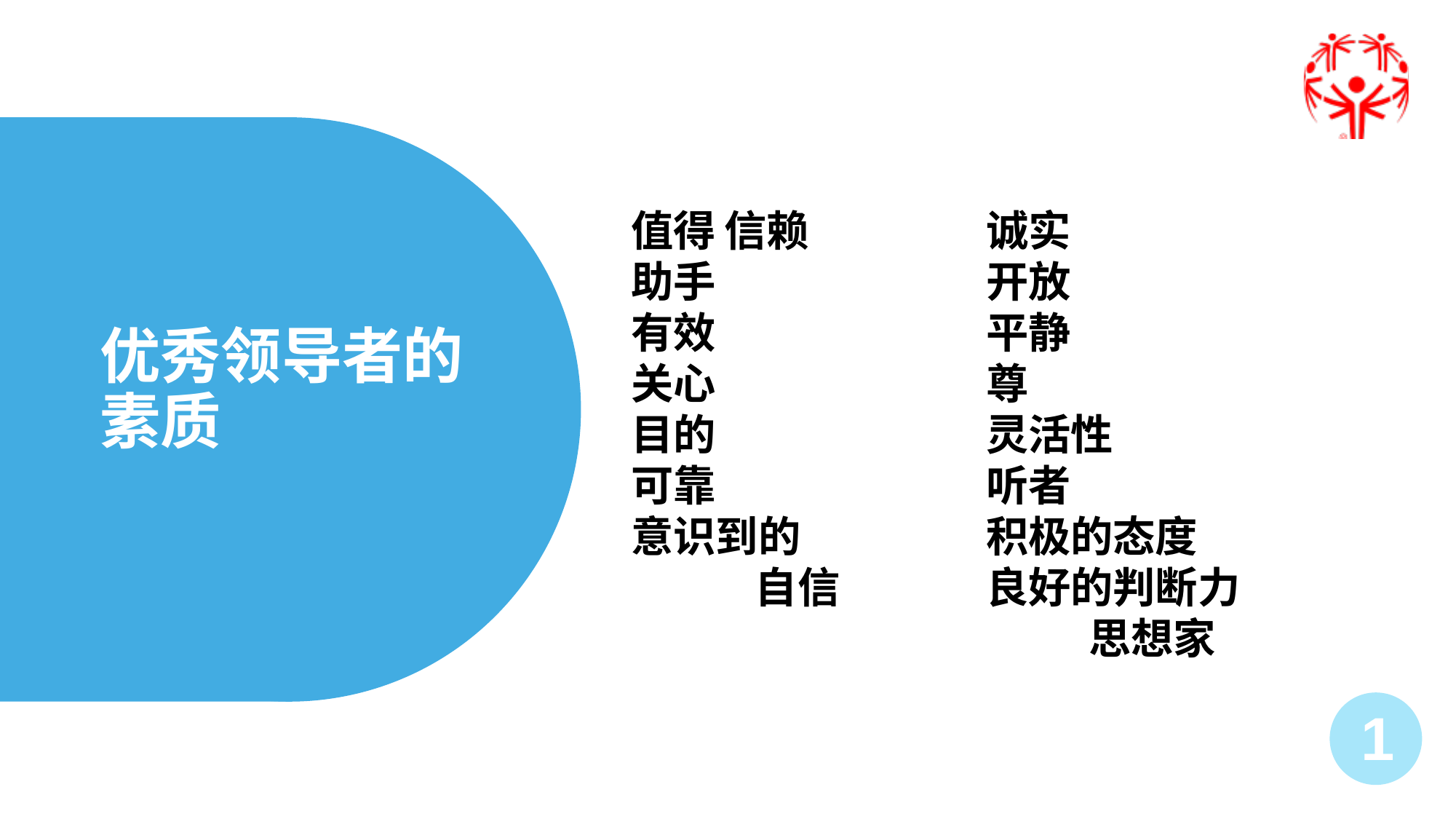

| 值得 信赖 助手 有效 关心 目的 可靠 意识到的 自信 | 诚实 开放 平静 尊 灵活性 听者 积极的态度 良好的判断力 思想家 |
| --- | --- |
优秀领导者的素质
2 级
协助
课程

1